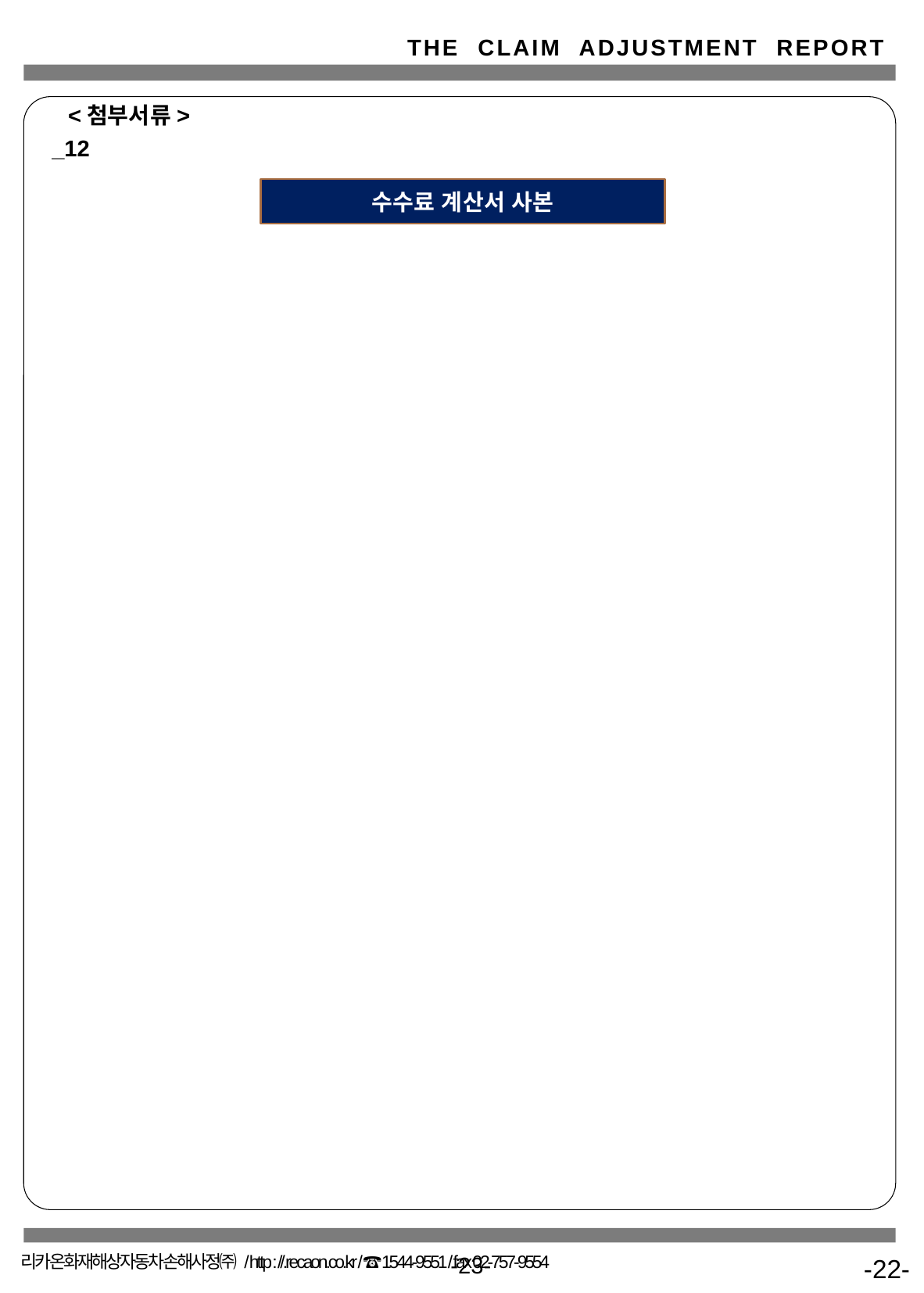

<첨부서류> _12
수수료 계산서 사본
-23-
-22-